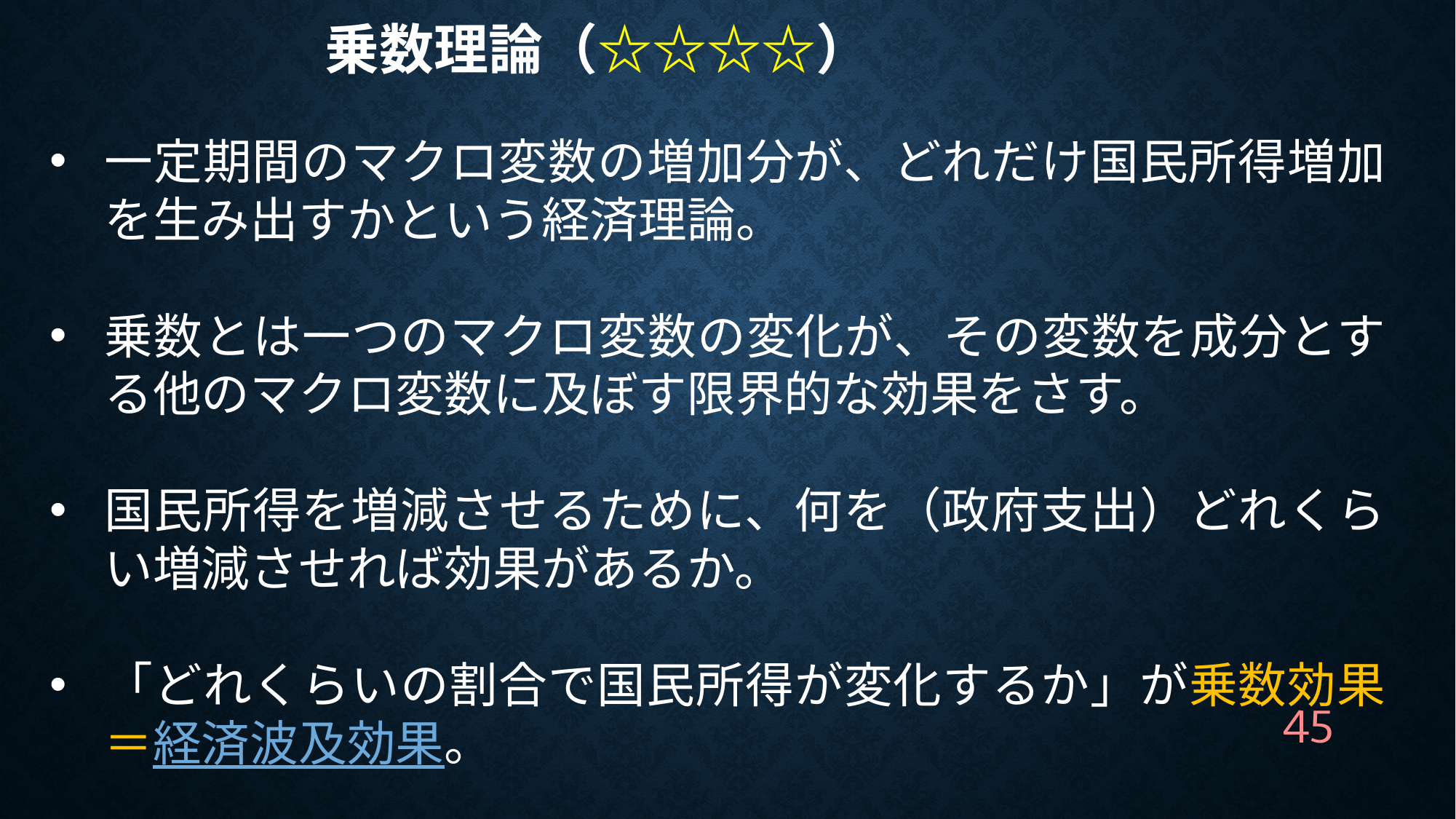

# 乗数理論（☆☆☆☆）
一定期間のマクロ変数の増加分が、どれだけ国民所得増加を生み出すかという経済理論。

乗数とは一つのマクロ変数の変化が、その変数を成分とする他のマクロ変数に及ぼす限界的な効果をさす。

国民所得を増減させるために、何を（政府支出）どれくらい増減させれば効果があるか。

「どれくらいの割合で国民所得が変化するか」が乗数効果＝経済波及効果。
45